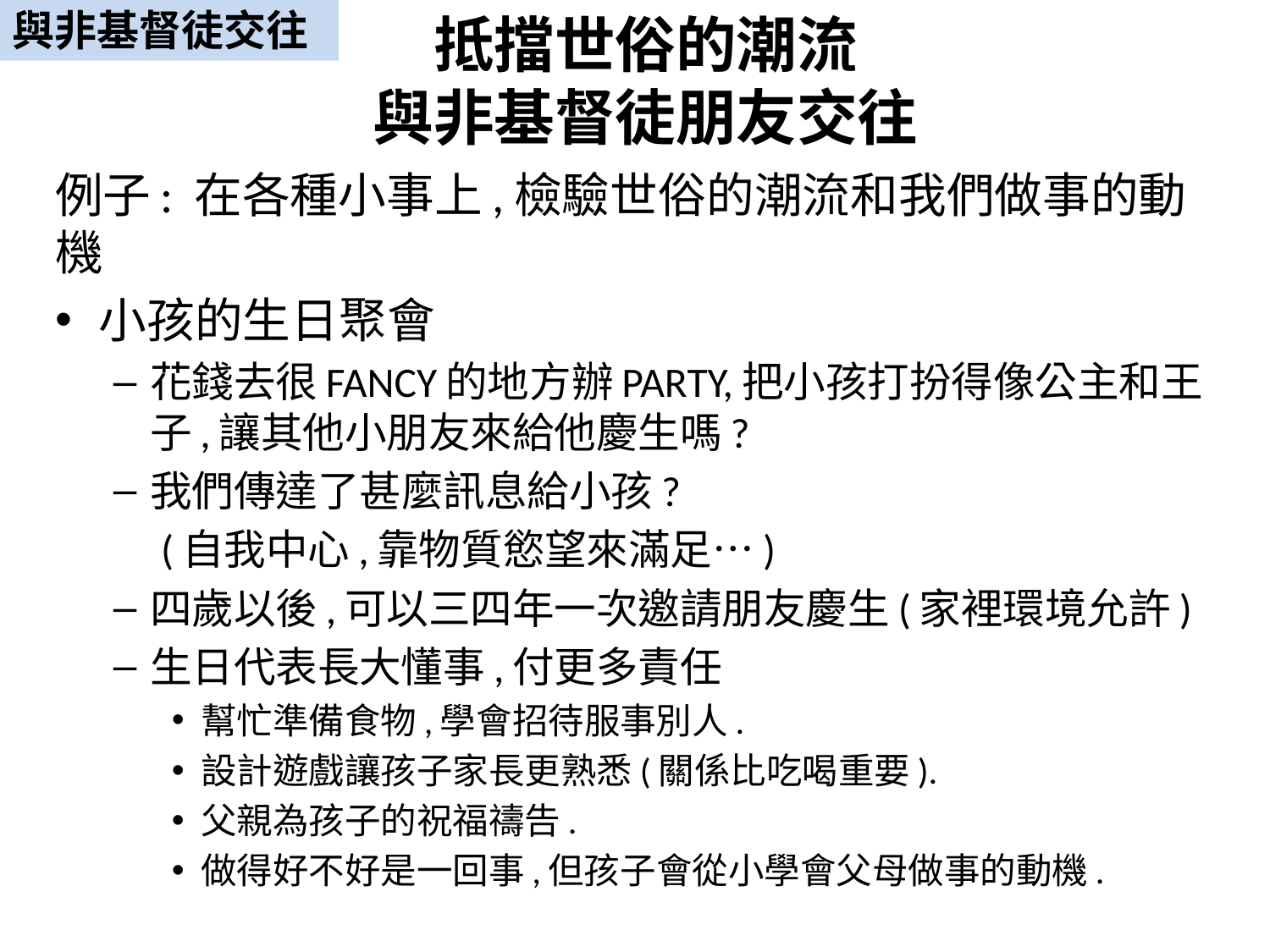

抵擋世俗的潮流
與非基督徒朋友交往
與非基督徒交往
例子: 在各種小事上,檢驗世俗的潮流和我們做事的動機
小孩的生日聚會
花錢去很FANCY的地方辦PARTY,把小孩打扮得像公主和王子,讓其他小朋友來給他慶生嗎?
我們傳達了甚麼訊息給小孩?
     (自我中心,靠物質慾望來滿足…)
四歲以後,可以三四年一次邀請朋友慶生(家裡環境允許)
生日代表長大懂事,付更多責任
幫忙準備食物,學會招待服事別人.
設計遊戲讓孩子家長更熟悉(關係比吃喝重要).
父親為孩子的祝福禱告.
做得好不好是一回事,但孩子會從小學會父母做事的動機.